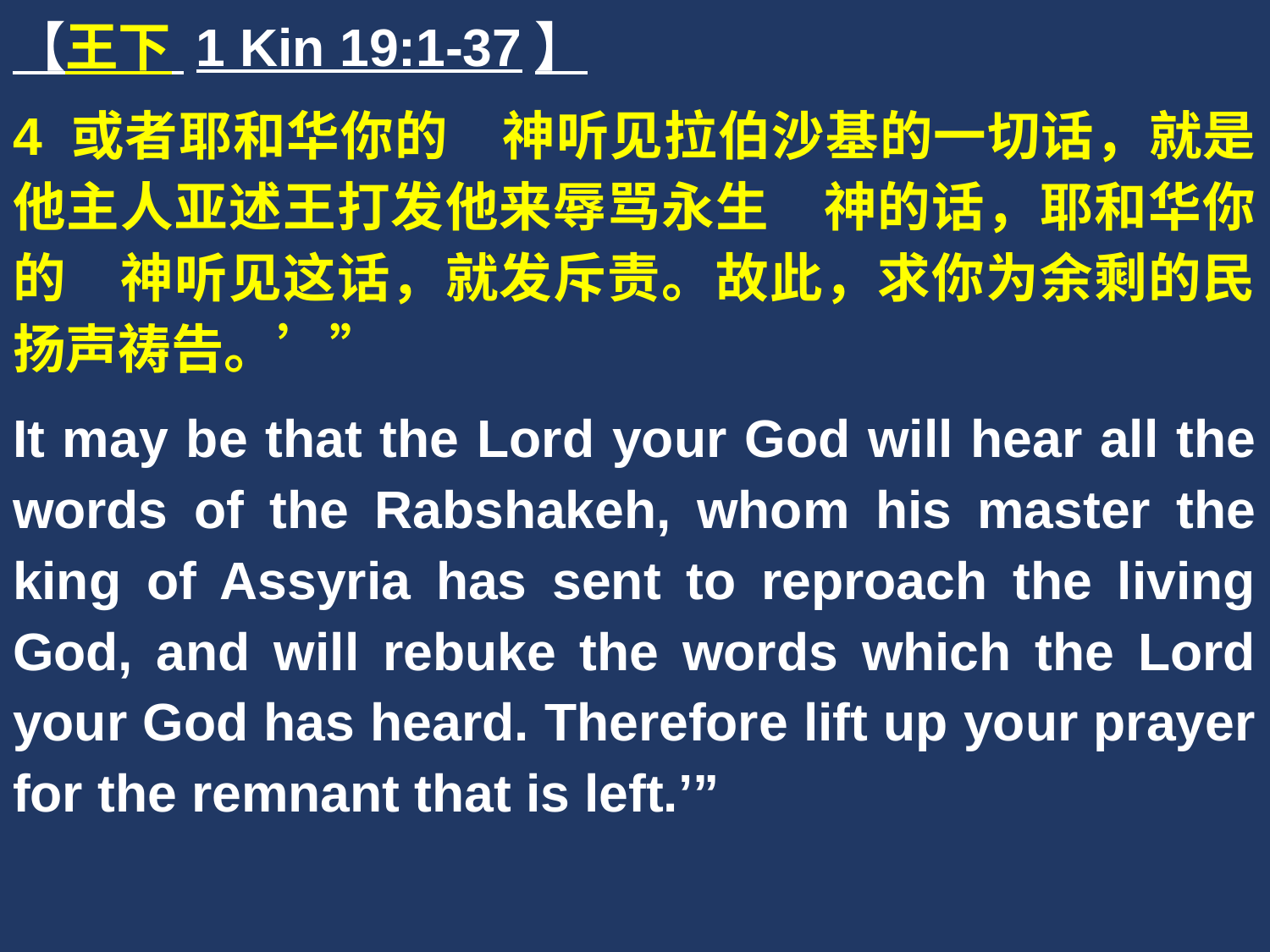

【王下 1 Kin 19:1-37】
4 或者耶和华你的　神听见拉伯沙基的一切话，就是他主人亚述王打发他来辱骂永生　神的话，耶和华你的　神听见这话，就发斥责。故此，求你为余剩的民扬声祷告。’”
It may be that the Lord your God will hear all the words of the Rabshakeh, whom his master the king of Assyria has sent to reproach the living God, and will rebuke the words which the Lord your God has heard. Therefore lift up your prayer for the remnant that is left.’”